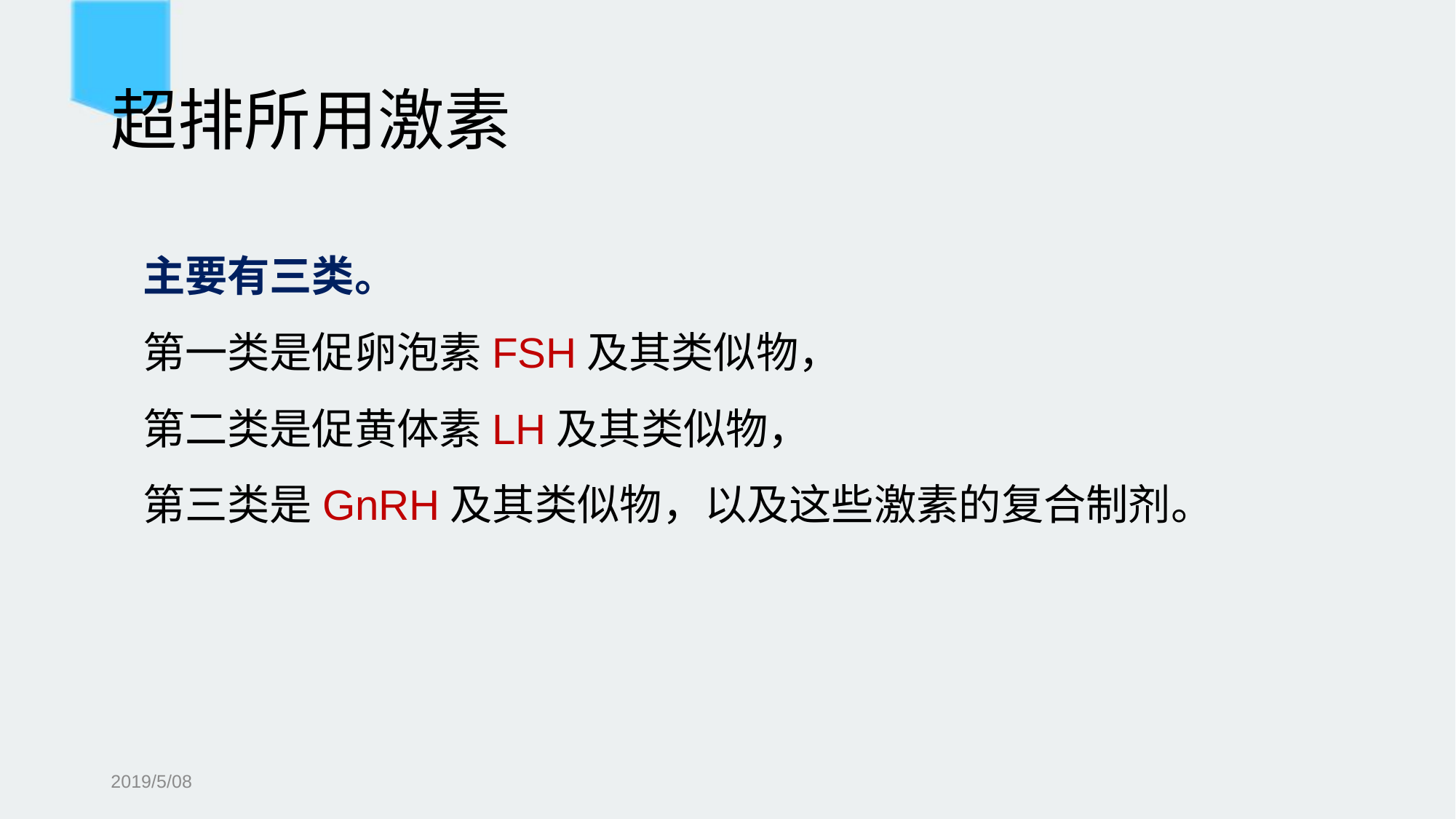

# 超排所用激素
主要有三类。
第一类是促卵泡素FSH及其类似物，
第二类是促黄体素LH及其类似物，
第三类是GnRH及其类似物，以及这些激素的复合制剂。
2019/5/08